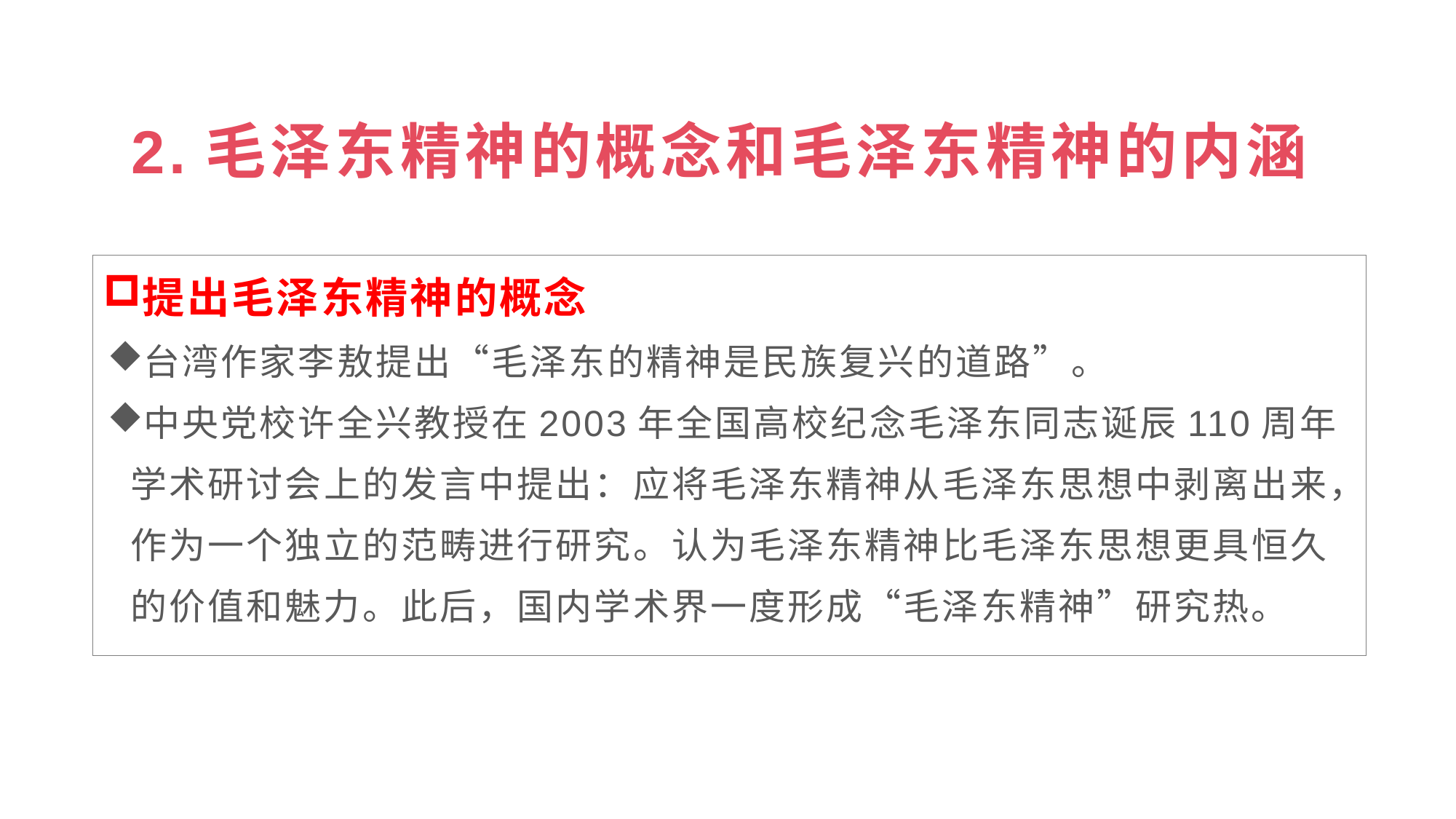

# 2.毛泽东精神的概念和毛泽东精神的内涵
提出毛泽东精神的概念
台湾作家李敖提出“毛泽东的精神是民族复兴的道路”。
中央党校许全兴教授在2003年全国高校纪念毛泽东同志诞辰110周年学术研讨会上的发言中提出：应将毛泽东精神从毛泽东思想中剥离出来，作为一个独立的范畴进行研究。认为毛泽东精神比毛泽东思想更具恒久的价值和魅力。此后，国内学术界一度形成“毛泽东精神”研究热。